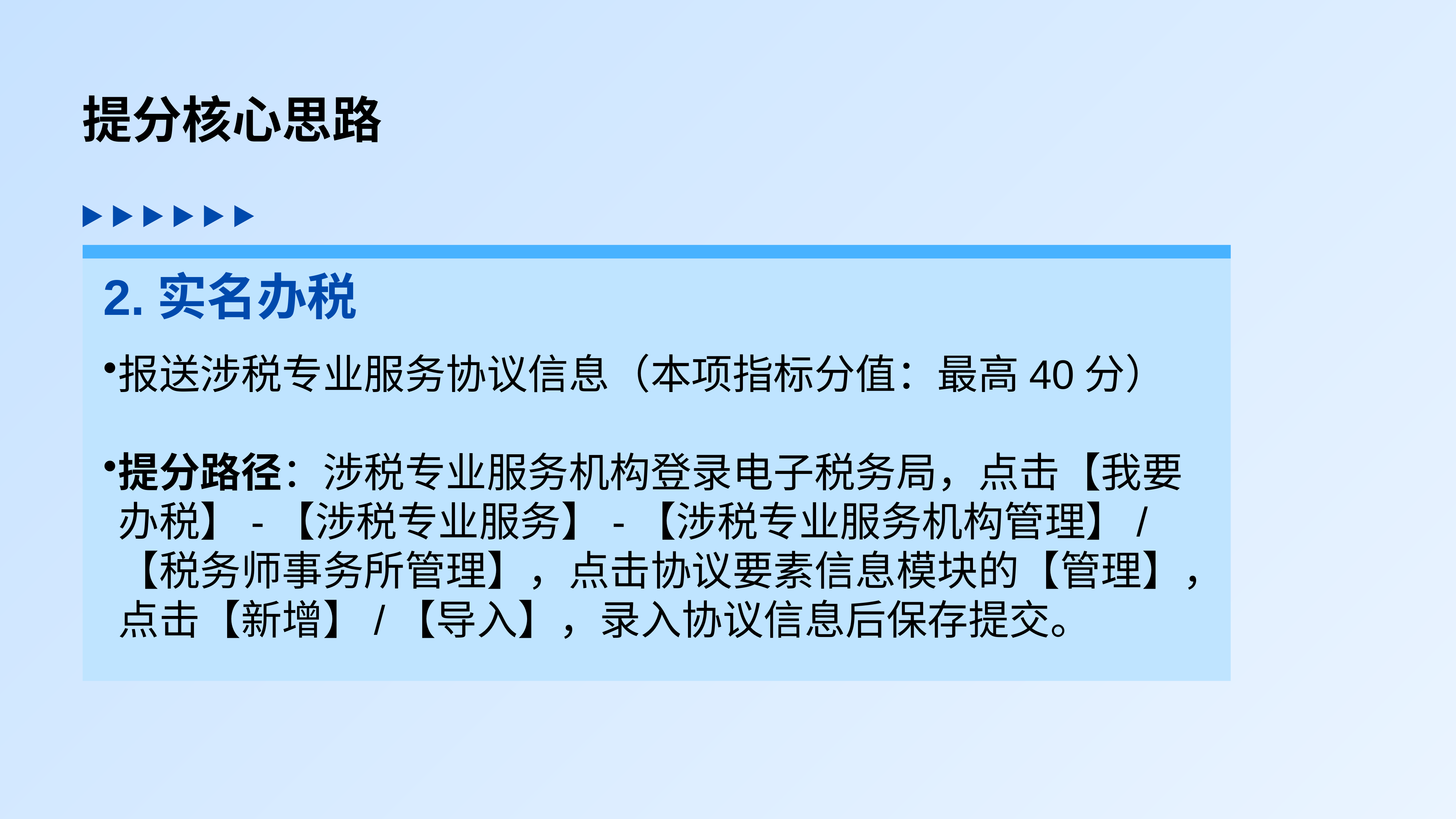

提分核心思路

2.实名办税
报送涉税专业服务协议信息（本项指标分值：最高40分）

提分路径：涉税专业服务机构登录电子税务局，点击【我要办税】-【涉税专业服务】-【涉税专业服务机构管理】/【税务师事务所管理】，点击协议要素信息模块的【管理】，点击【新增】/【导入】，录入协议信息后保存提交。